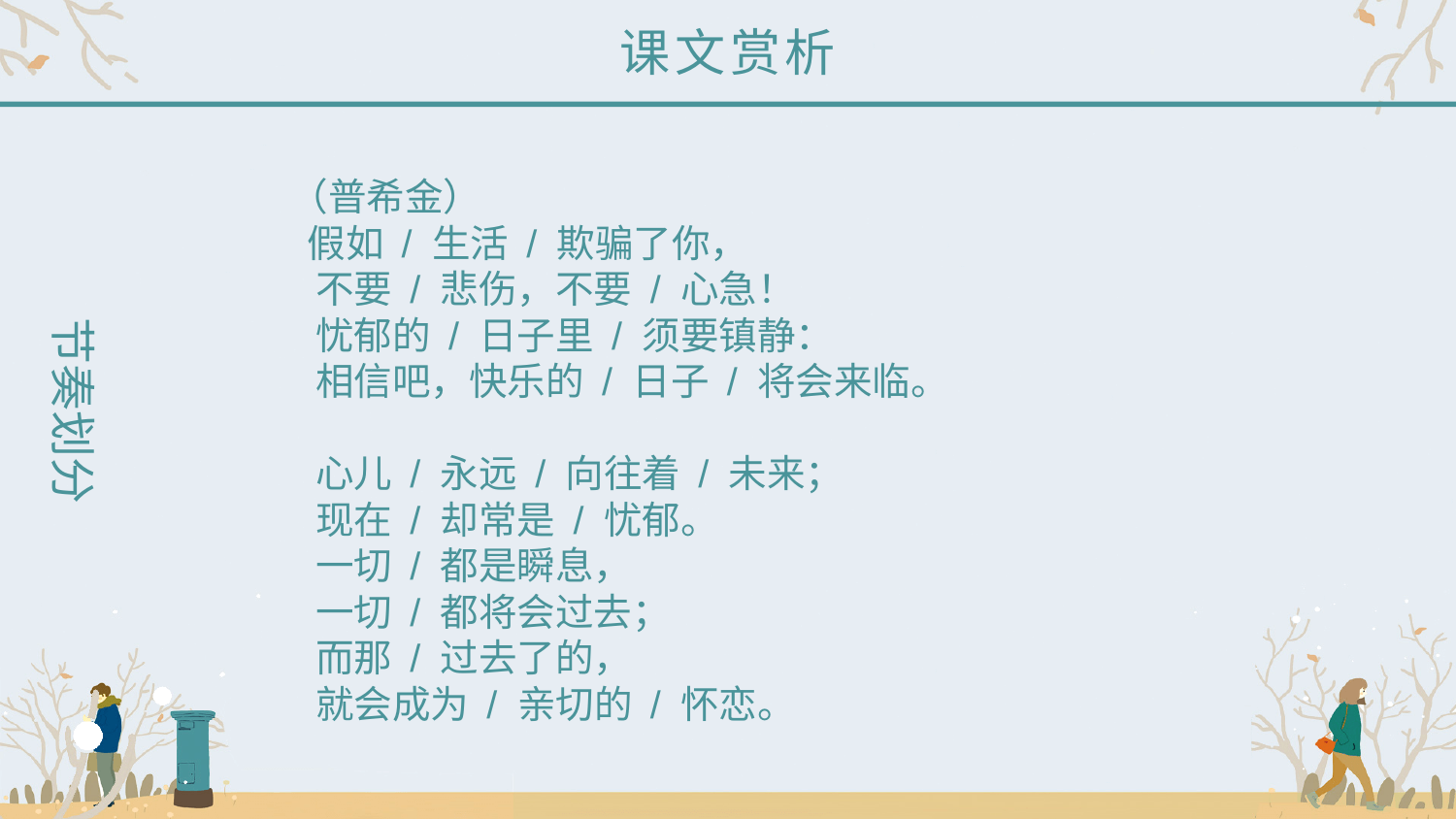

课文赏析

 （普希金）
   假如 / 生活 / 欺骗了你，
    不要 / 悲伤，不要 / 心急！
    忧郁的 / 日子里 / 须要镇静：
    相信吧，快乐的 / 日子 / 将会来临。

    心儿 / 永远 / 向往着 / 未来；
    现在 / 却常是 / 忧郁。
    一切 / 都是瞬息，
    一切 / 都将会过去；
    而那 / 过去了的，
    就会成为 / 亲切的 / 怀恋。
节奏划分